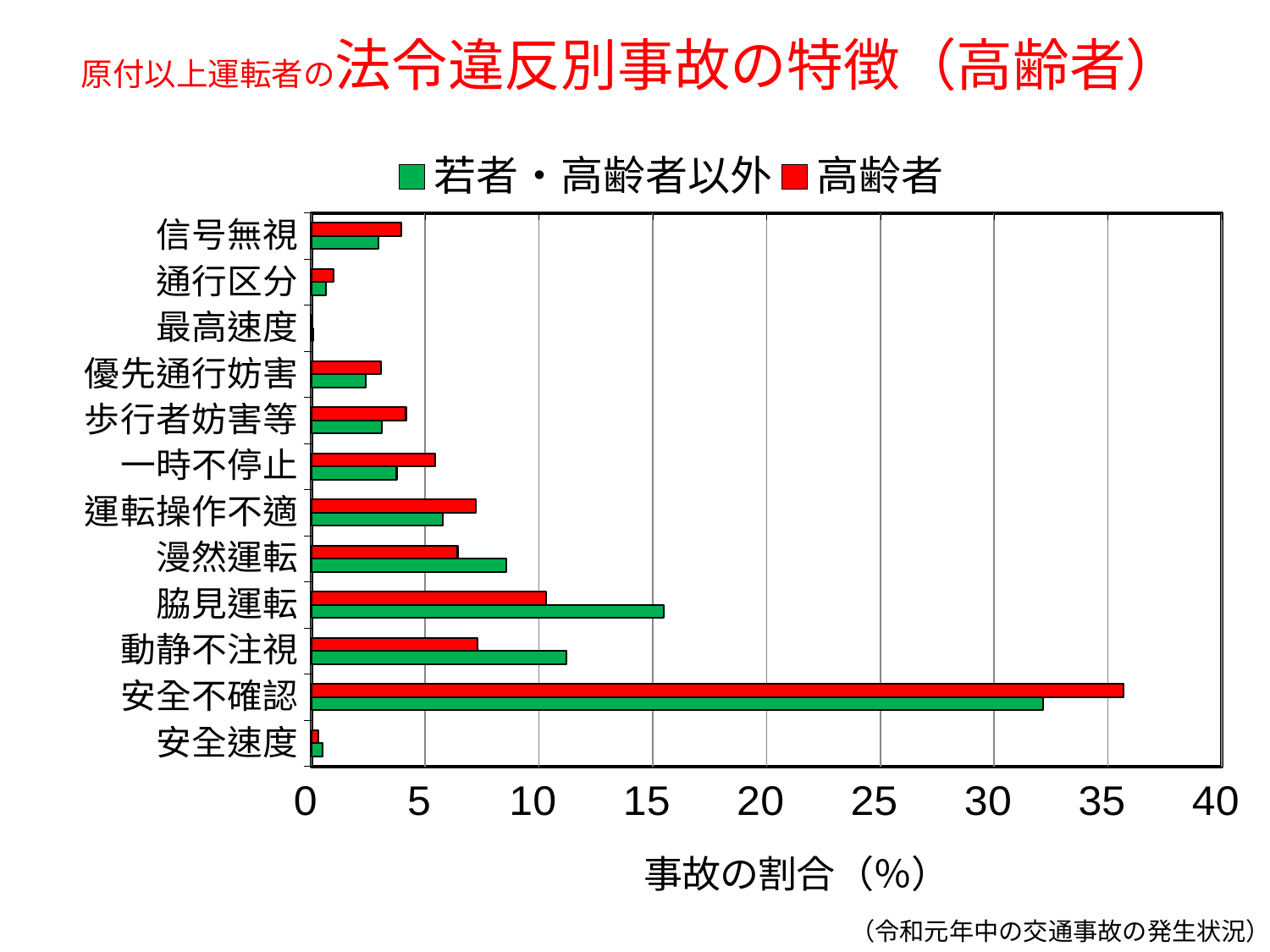

# 原付以上運転者の法令違反別事故の特徴（高齢者）

### Chart

| Category | 高齢者 | 若者・高齢者以外 |
|---|---|---|
| 信号無視 | 3.9443044052334653 | 2.95272574452903 |
| 通行区分 | 0.9722722362261434 | 0.6255663586259428 |
| 最高速度 | 0.022806385788020647 | 0.08886631966484702 |
| 優先通行妨害 | 3.057256031688873 | 2.388446502913327 |
| 歩行者妨害等 | 4.15316288560797 | 3.110321188269646 |
| 一時不停止 | 5.445924858960509 | 3.7477072051761344 |
| 運転操作不適 | 7.234425639178971 | 5.770619831635535 |
| 漫然運転 | 6.42539911175129 | 8.55042835317139 |
| 脇見運転 | 10.327691753691033 | 15.486816703365976 |
| 動静不注視 | 7.284839755131436 | 11.198907338256731 |
| 安全不確認 | 35.69199375825231 | 32.14640616723503 |
| 安全速度 | 0.3168887288440764 | 0.48460598950239236 |
（令和元年中の交通事故の発生状況）